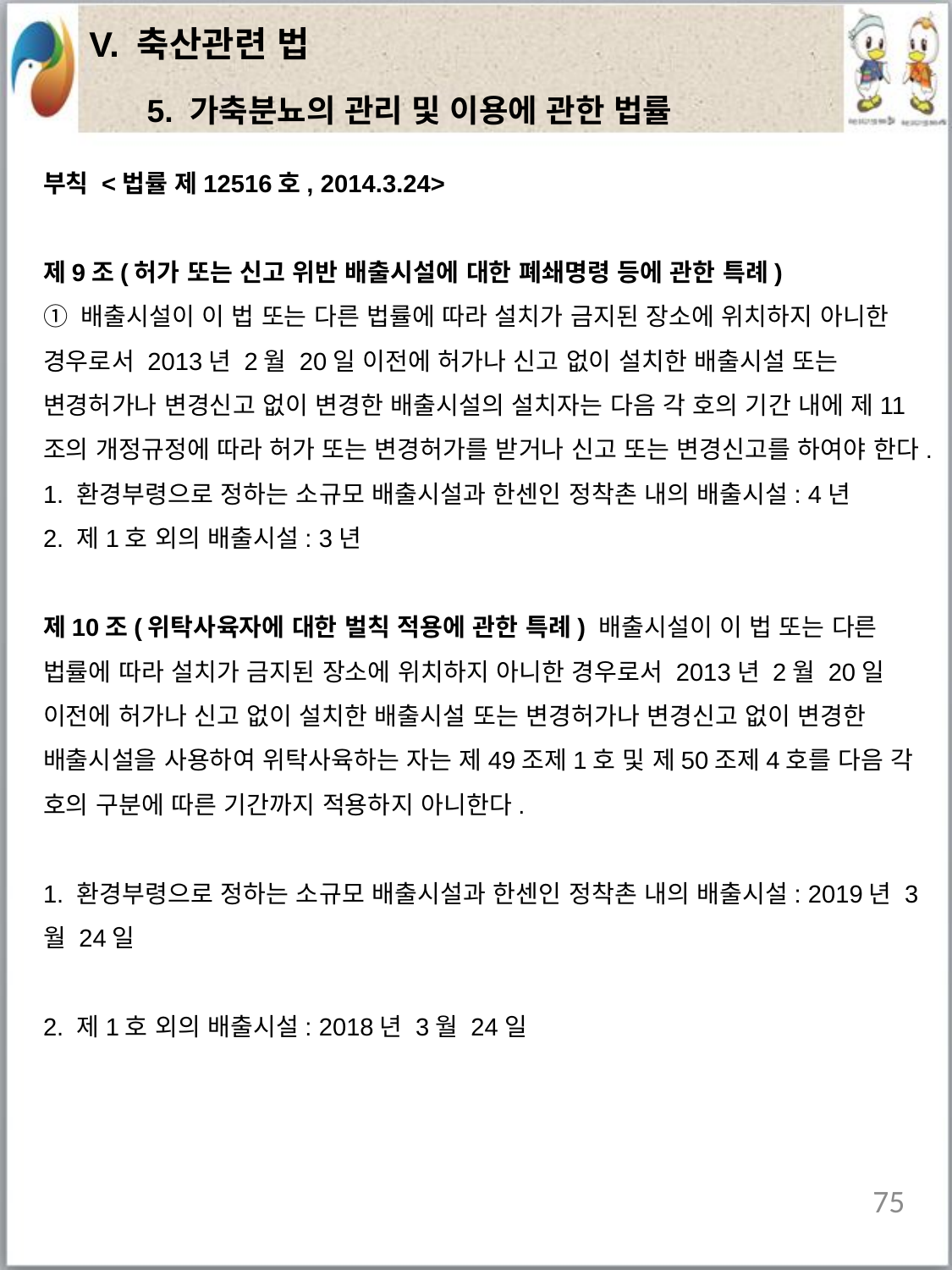

| V. 축산관련 법 |
| --- |

5. 가축분뇨의 관리 및 이용에 관한 법률
부칙 <법률 제12516호, 2014.3.24>

제9조(허가 또는 신고 위반 배출시설에 대한 폐쇄명령 등에 관한 특례)
① 배출시설이 이 법 또는 다른 법률에 따라 설치가 금지된 장소에 위치하지 아니한 경우로서 2013년 2월 20일 이전에 허가나 신고 없이 설치한 배출시설 또는 변경허가나 변경신고 없이 변경한 배출시설의 설치자는 다음 각 호의 기간 내에 제11조의 개정규정에 따라 허가 또는 변경허가를 받거나 신고 또는 변경신고를 하여야 한다.
1. 환경부령으로 정하는 소규모 배출시설과 한센인 정착촌 내의 배출시설: 4년
2. 제1호 외의 배출시설: 3년

제10조(위탁사육자에 대한 벌칙 적용에 관한 특례) 배출시설이 이 법 또는 다른 법률에 따라 설치가 금지된 장소에 위치하지 아니한 경우로서 2013년 2월 20일 이전에 허가나 신고 없이 설치한 배출시설 또는 변경허가나 변경신고 없이 변경한 배출시설을 사용하여 위탁사육하는 자는 제49조제1호 및 제50조제4호를 다음 각 호의 구분에 따른 기간까지 적용하지 아니한다.

1. 환경부령으로 정하는 소규모 배출시설과 한센인 정착촌 내의 배출시설: 2019년 3월 24일

2. 제1호 외의 배출시설: 2018년 3월 24일

75